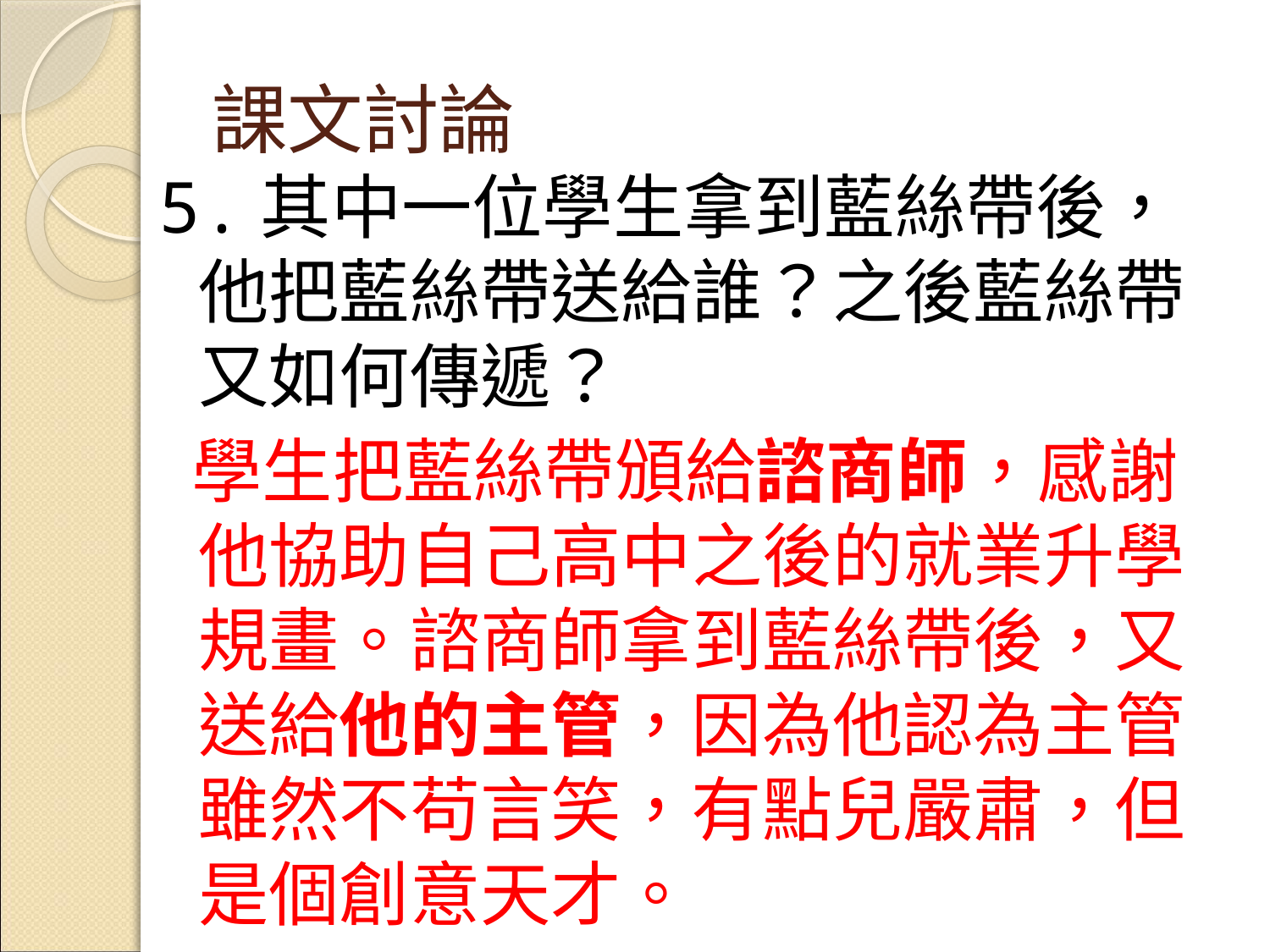

課文討論
5.其中一位學生拿到藍絲帶後，他把藍絲帶送給誰？之後藍絲帶又如何傳遞？
 學生把藍絲帶頒給諮商師，感謝他協助自己高中之後的就業升學規畫。諮商師拿到藍絲帶後，又送給他的主管，因為他認為主管雖然不苟言笑，有點兒嚴肅，但是個創意天才。